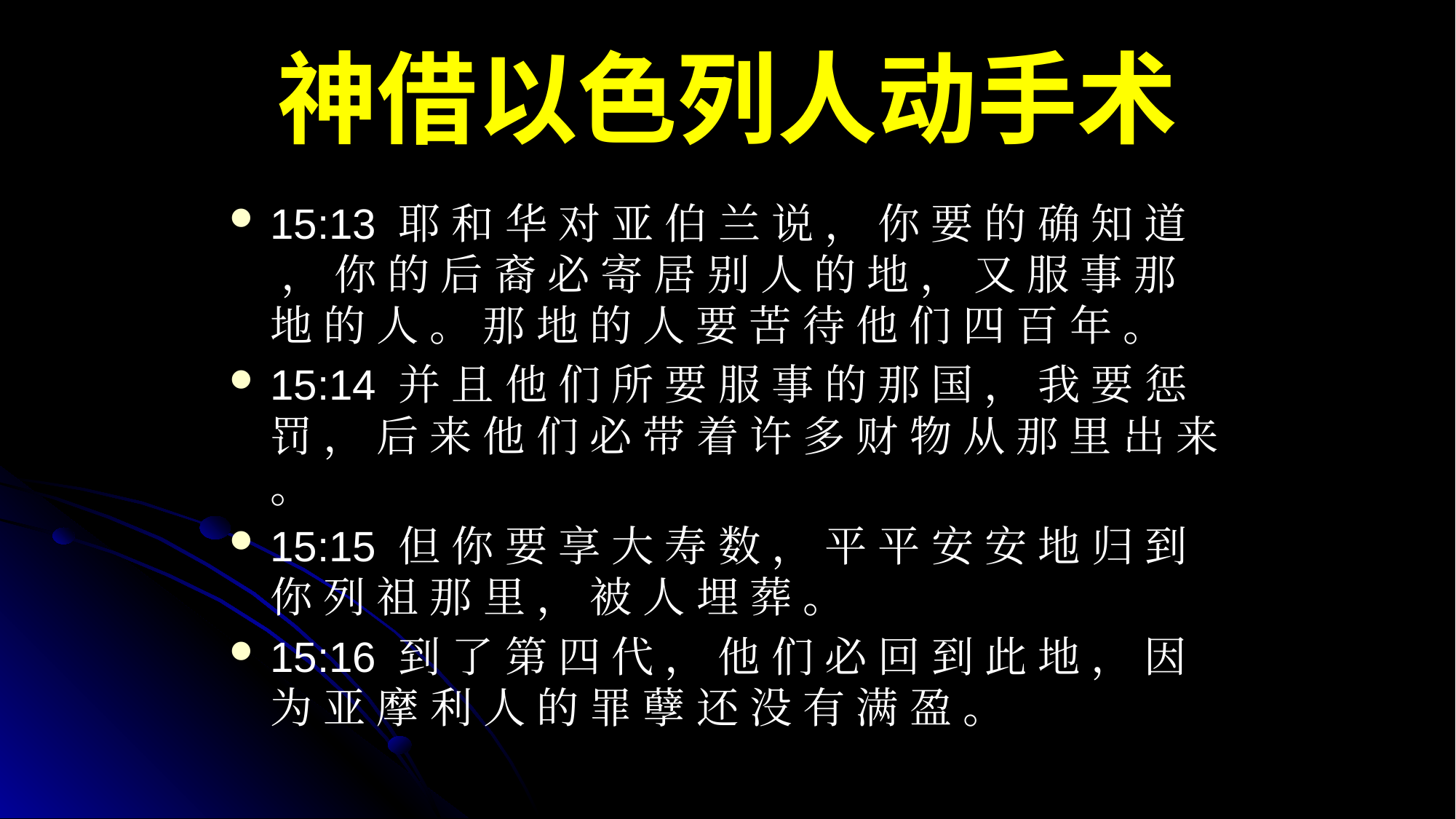

# 神借以色列人动手术
15:13 耶 和 华 对 亚 伯 兰 说 ， 你 要 的 确 知 道 ， 你 的 后 裔 必 寄 居 别 人 的 地 ， 又 服 事 那 地 的 人 。 那 地 的 人 要 苦 待 他 们 四 百 年 。
15:14 并 且 他 们 所 要 服 事 的 那 国 ， 我 要 惩 罚 ， 后 来 他 们 必 带 着 许 多 财 物 从 那 里 出 来 。
15:15 但 你 要 享 大 寿 数 ， 平 平 安 安 地 归 到 你 列 祖 那 里 ， 被 人 埋 葬 。
15:16 到 了 第 四 代 ， 他 们 必 回 到 此 地 ， 因 为 亚 摩 利 人 的 罪 孽 还 没 有 满 盈 。